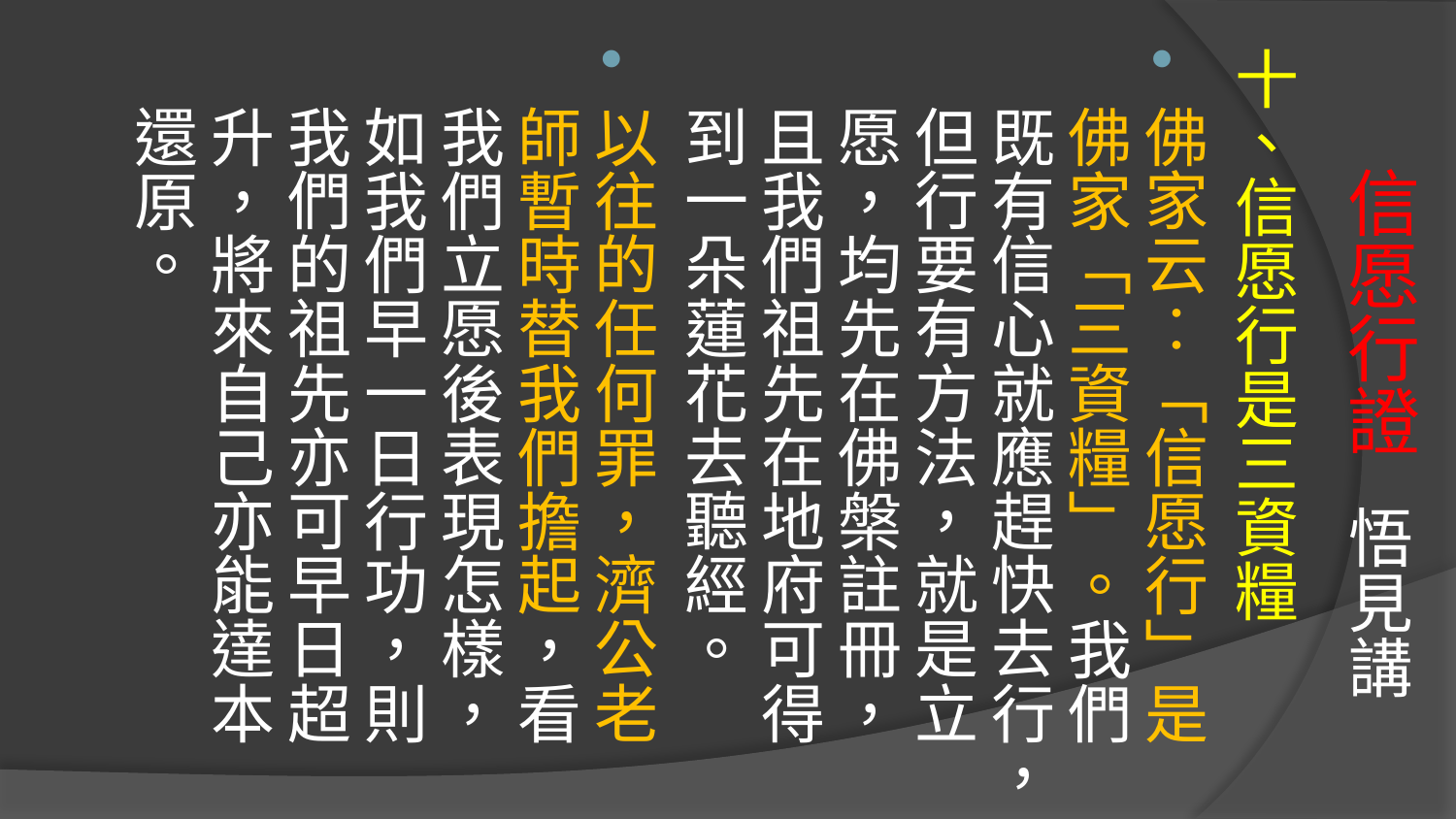

# 信愿行證   悟見講
十、信愿行是三資糧
佛家云︰「信愿行」是佛家「三資糧」。我們既有信心就應趕快去行，但行要有方法，就是立愿，均先在佛槃註冊，且我們祖先在地府可得到一朵蓮花去聽經。
以往的任何罪，濟公老師暫時替我們擔起，看我們立愿後表現怎樣，如我們早一日行功，則我們的祖先亦可早日超升，將來自己亦能達本還原。